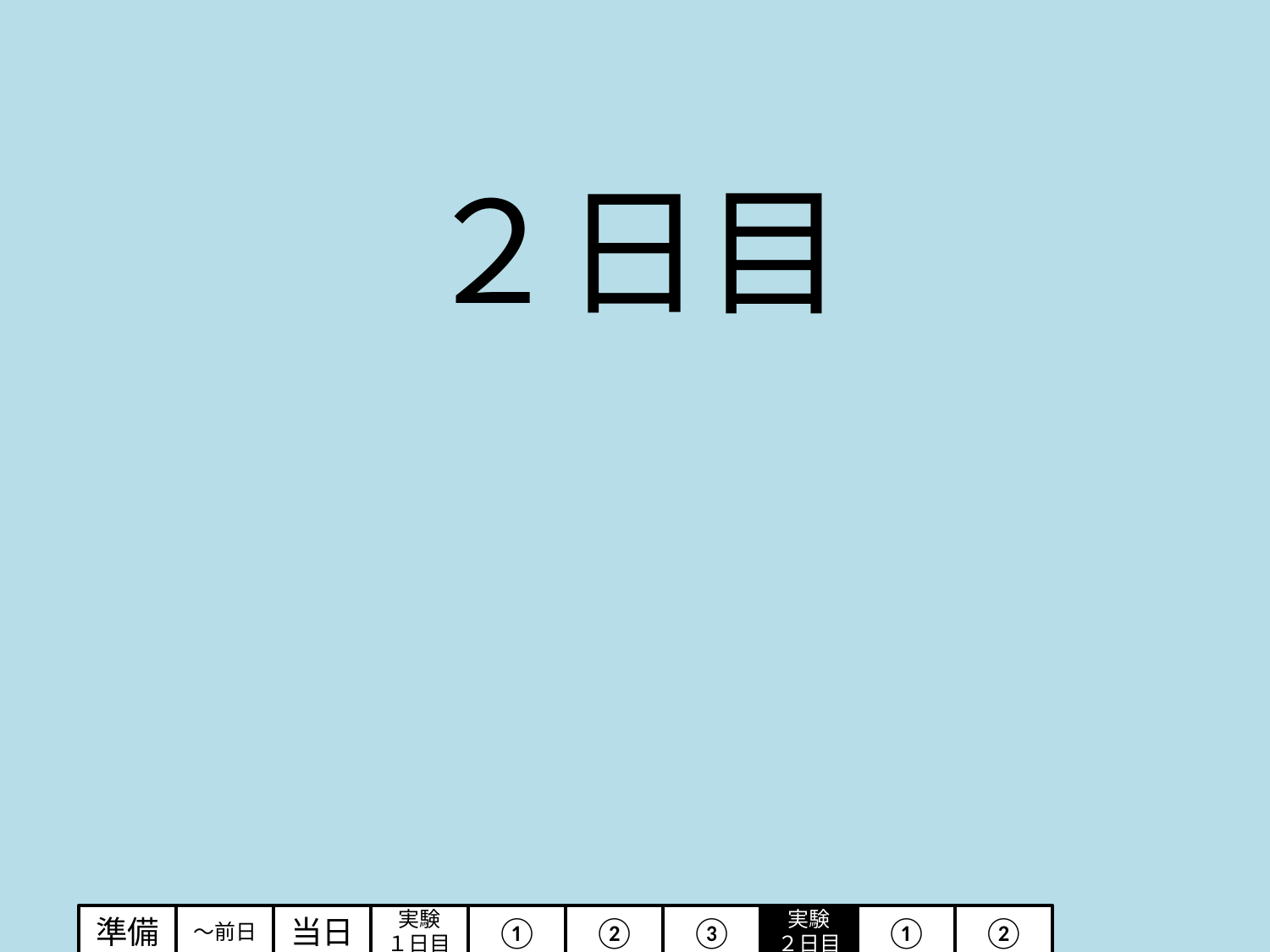

#
２日目
準備
～前日
当日
実験
１日目
①
②
③
実験
２日目
①
②